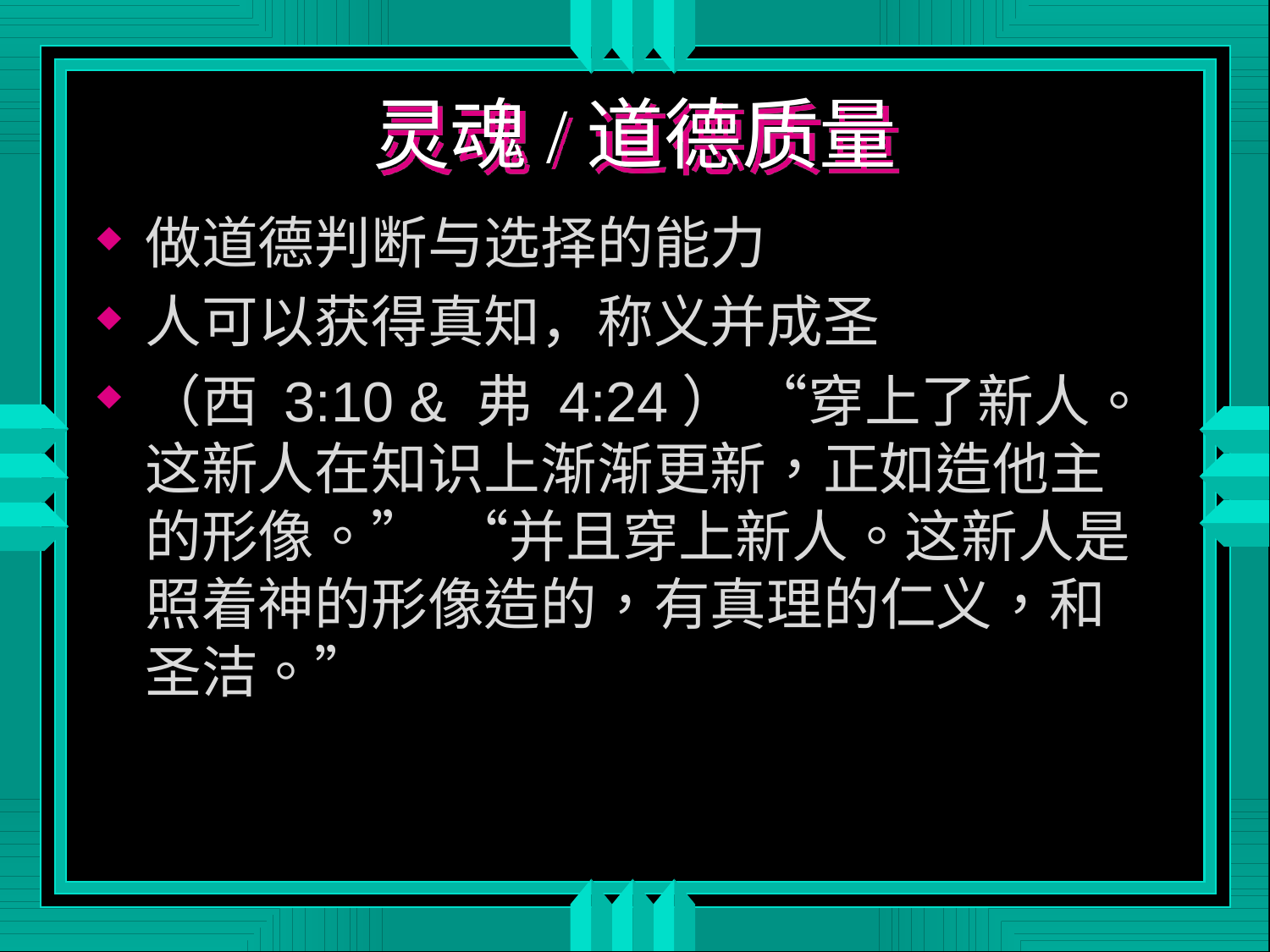

# 灵魂/道德质量
做道德判断与选择的能力
人可以获得真知，称义并成圣
（西 3:10 & 弗 4:24） “穿上了新人。这新人在知识上渐渐更新，正如造他主的形像。”  “并且穿上新人。这新人是照着神的形像造的，有真理的仁义，和圣洁。”